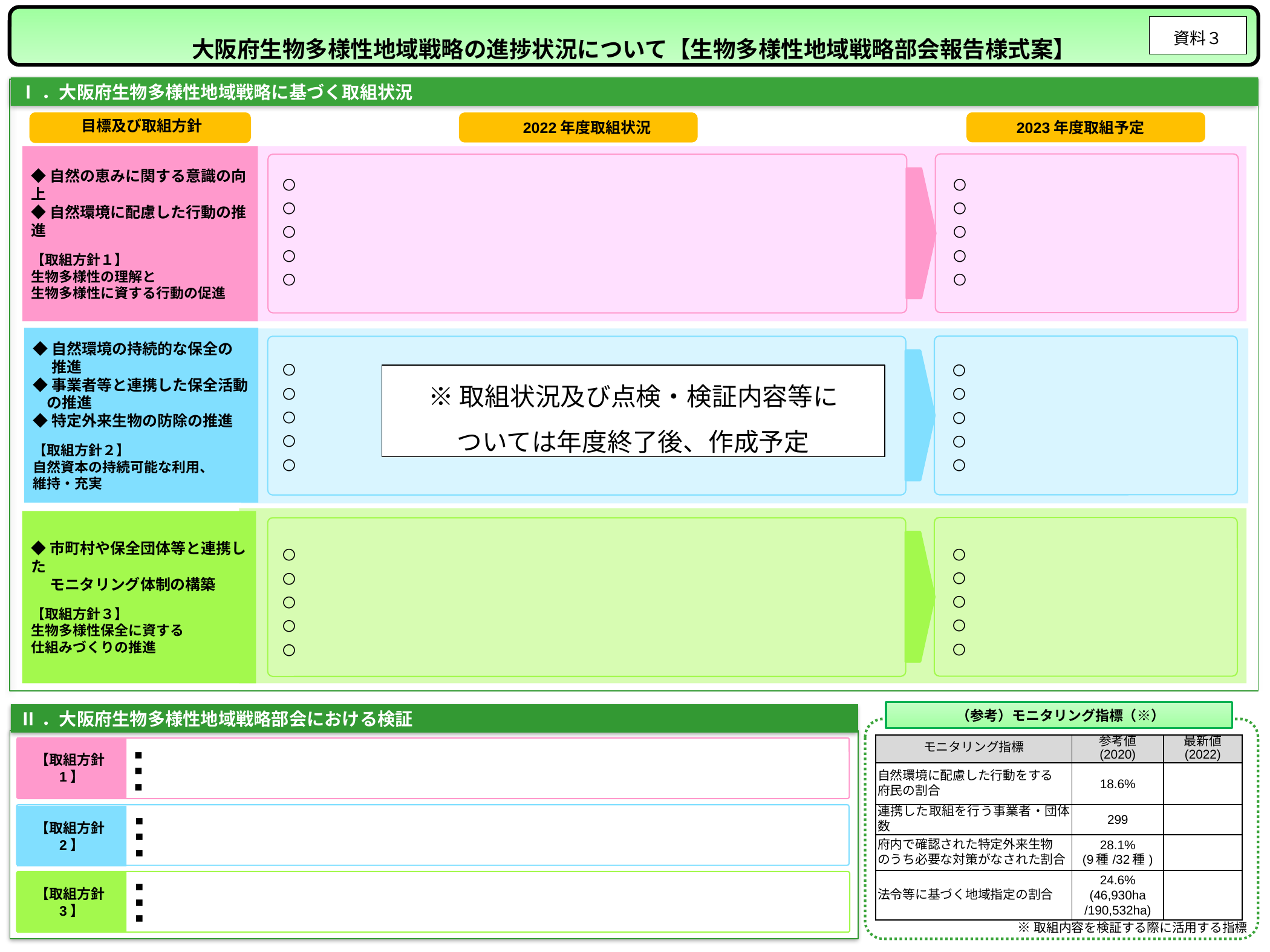

大阪府生物多様性地域戦略の進捗状況について【生物多様性地域戦略部会報告様式案】
資料３
Ⅰ．大阪府生物多様性地域戦略に基づく取組状況

　目標及び取組方針

2023年度取組予定
　2022年度取組状況

◆自然の恵みに関する意識の向上
◆自然環境に配慮した行動の推進

【取組方針１】
生物多様性の理解と
生物多様性に資する行動の促進

〇
〇
〇
〇
〇

〇
〇
〇
〇
〇

◆自然環境の持続的な保全の
　 推進
◆事業者等と連携した保全活動
   の推進
◆特定外来生物の防除の推進

【取組方針２】
自然資本の持続可能な利用、
維持・充実

〇
〇
〇
〇
〇

〇
〇
〇
〇
〇

※取組状況及び点検・検証内容等に
ついては年度終了後、作成予定

◆市町村や保全団体等と連携した
　 モニタリング体制の構築

【取組方針３】
生物多様性保全に資する
仕組みづくりの推進

〇
〇
〇
〇
〇

〇
〇
〇
〇
〇

（参考）モニタリング指標（※）
Ⅱ．大阪府生物多様性地域戦略部会における検証

| モニタリング指標 | 参考値 (2020) | 最新値 (2022) |
| --- | --- | --- |
| 自然環境に配慮した行動をする 府民の割合 | 18.6% |  |
| 連携した取組を行う事業者・団体数 | 299 |  |
| 府内で確認された特定外来生物 のうち必要な対策がなされた割合 | 28.1% (9種/32種) |  |
| 法令等に基づく地域指定の割合 | 24.6% (46,930ha /190,532ha) |  |
【取組方針1】

■
■
■

【取組方針2】
■
■
■

【取組方針3】
■
■
■
※取組内容を検証する際に活用する指標